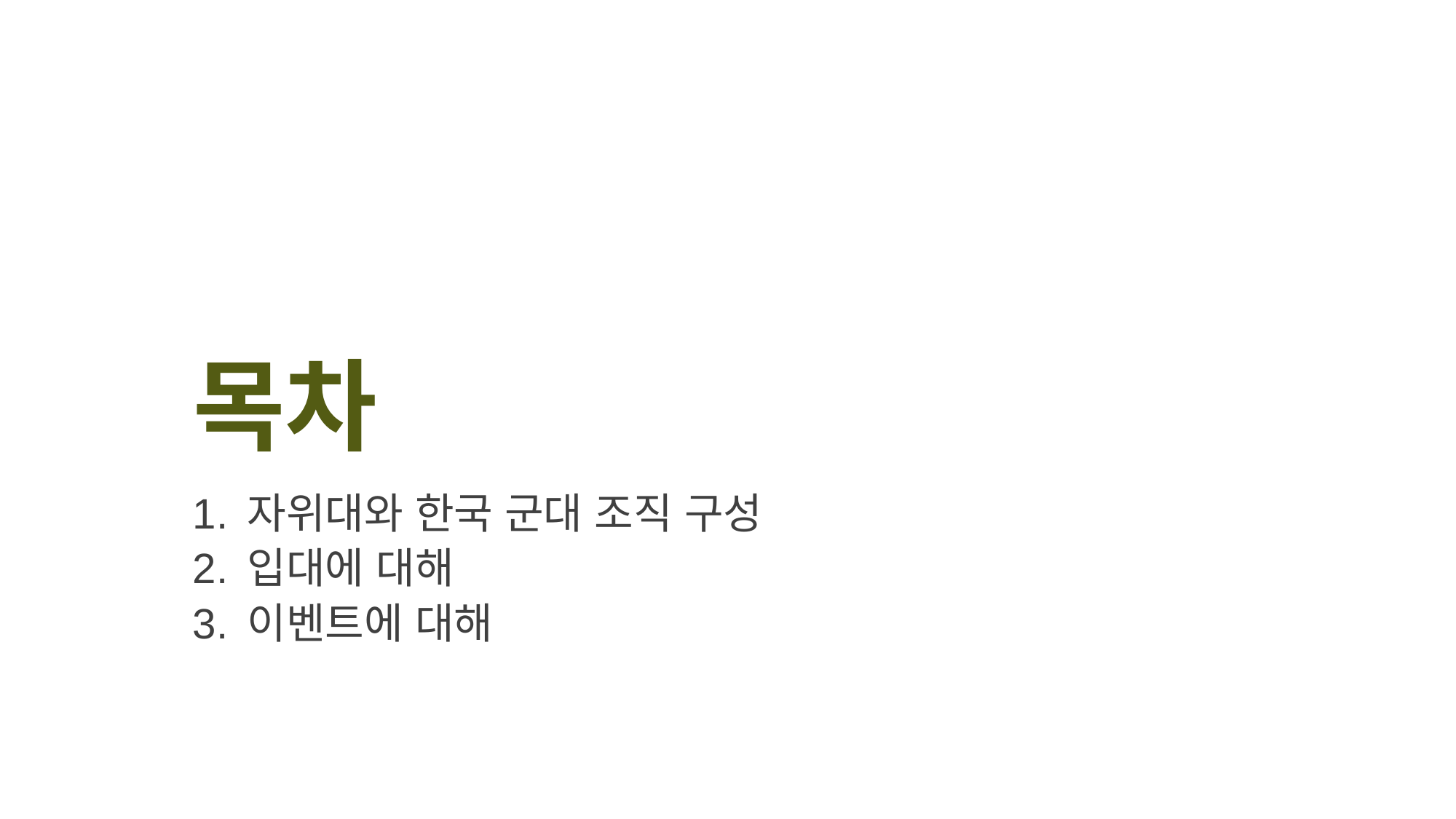

# 목차
자위대와 한국 군대 조직 구성
입대에 대해
이벤트에 대해